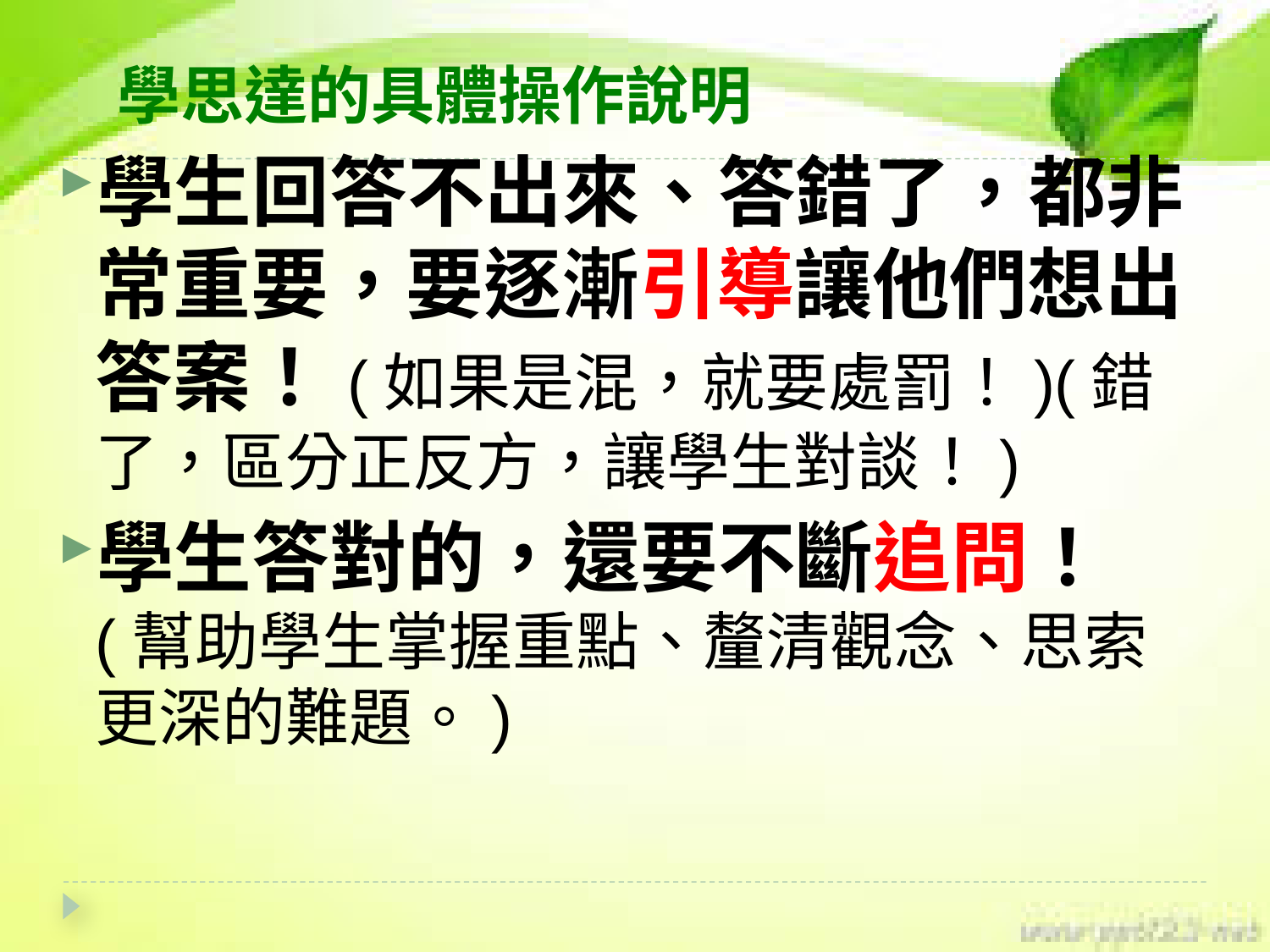

# 學思達的具體操作說明
學生回答不出來、答錯了，都非常重要，要逐漸引導讓他們想出答案！(如果是混，就要處罰！)(錯了，區分正反方，讓學生對談！)
學生答對的，還要不斷追問！(幫助學生掌握重點、釐清觀念、思索更深的難題。)